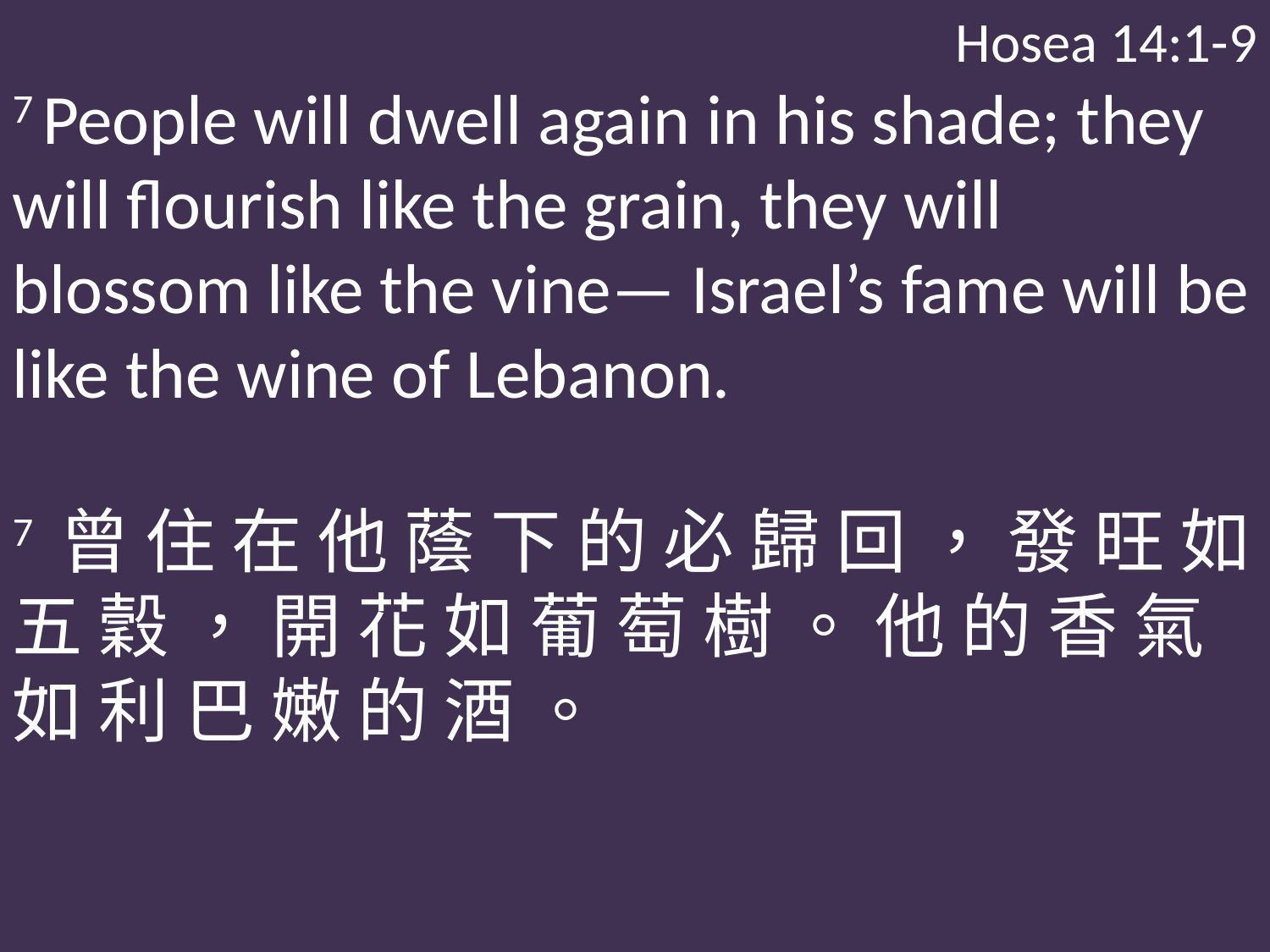

Hosea 14:1-9
7 People will dwell again in his shade; they will flourish like the grain, they will blossom like the vine— Israel’s fame will be like the wine of Lebanon.

7 曾 住 在 他 蔭 下 的 必 歸 回 ， 發 旺 如 五 穀 ， 開 花 如 葡 萄 樹 。 他 的 香 氣 如 利 巴 嫩 的 酒 。